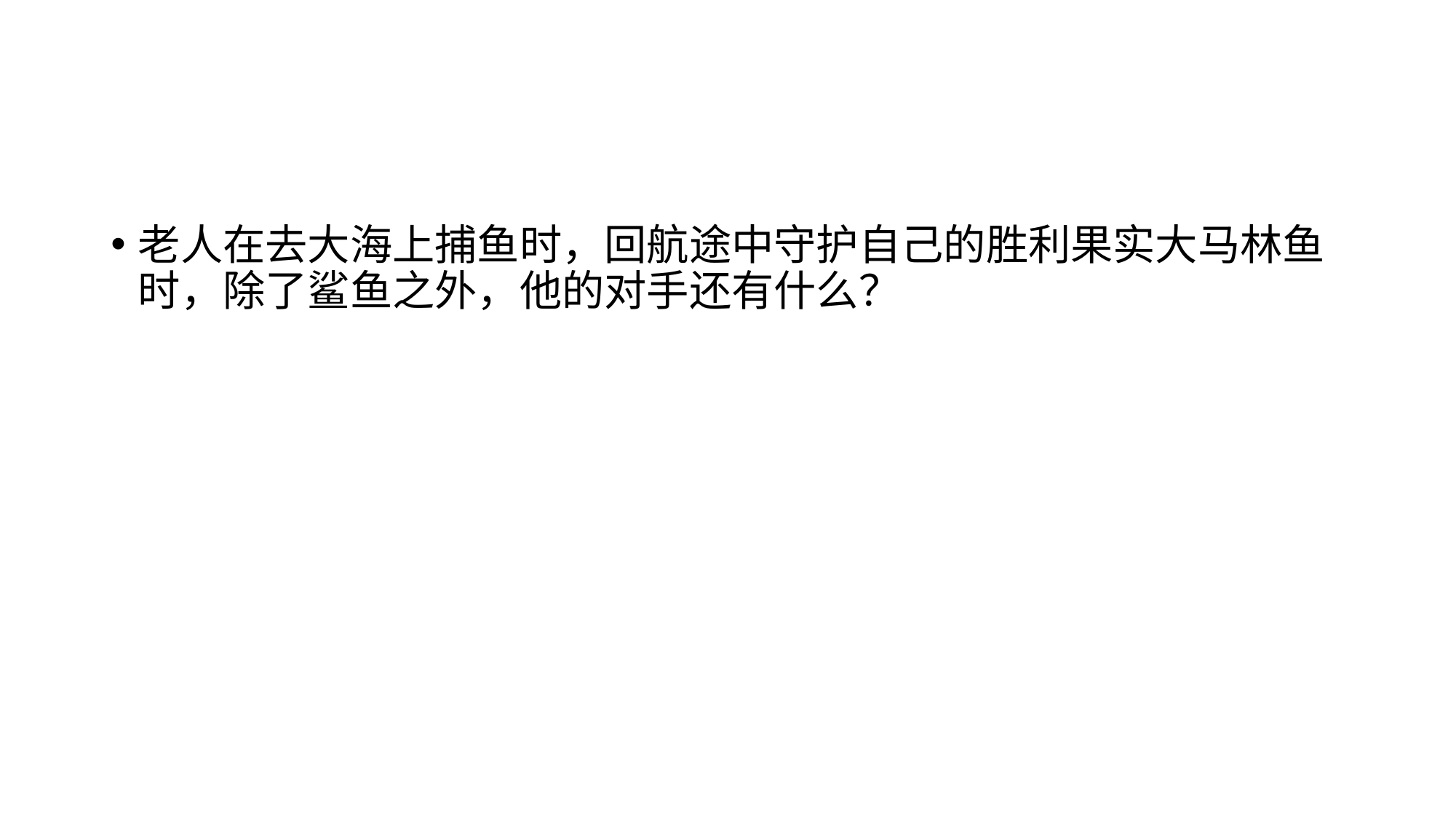

#
老人在去大海上捕鱼时，回航途中守护自己的胜利果实大马林鱼时，除了鲨鱼之外，他的对手还有什么？